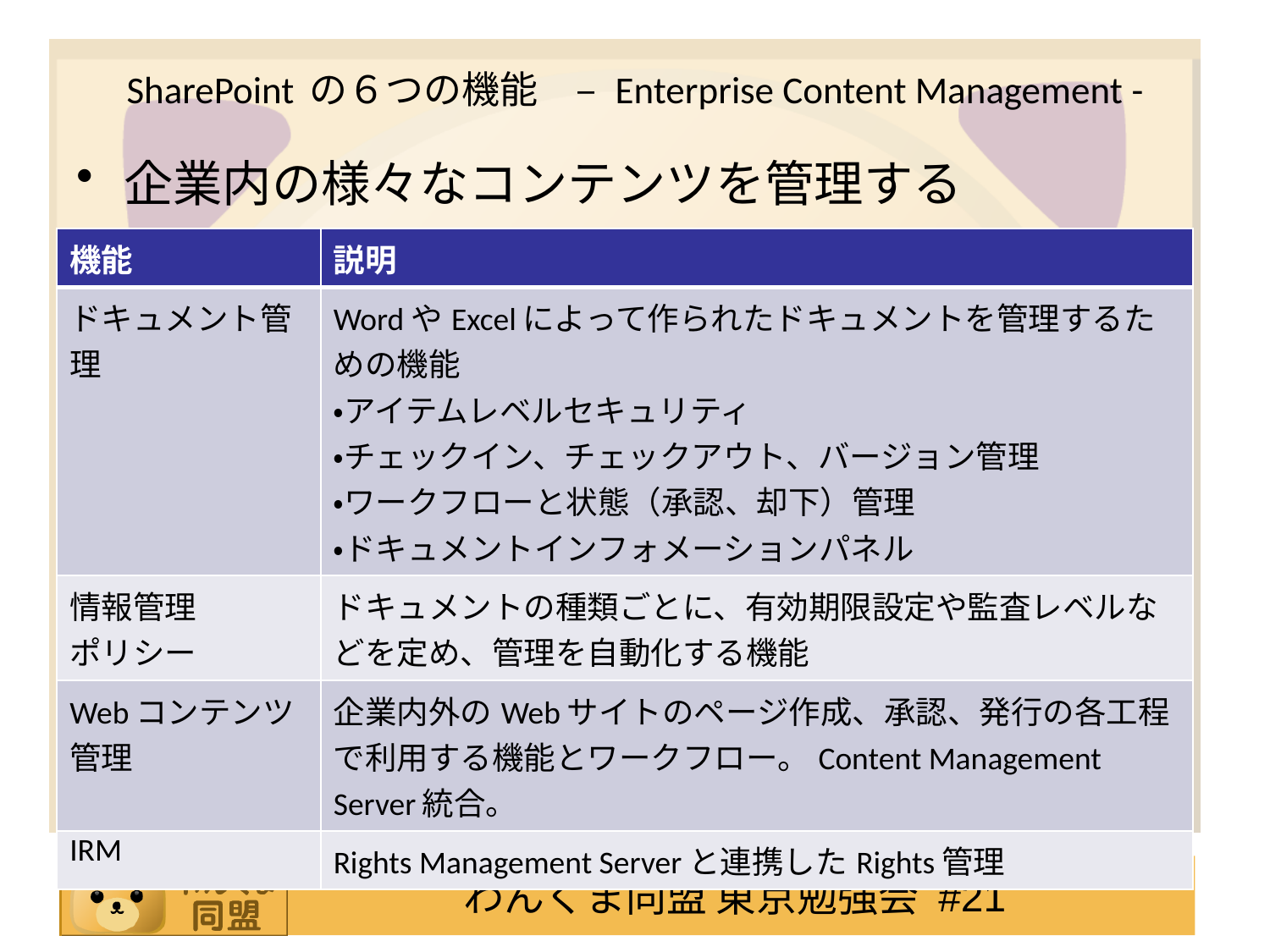

# SharePoint の６つの機能　– Enterprise Content Management -
企業内の様々なコンテンツを管理する

| 機能 | 説明 |
| --- | --- |
| ドキュメント管理 | WordやExcelによって作られたドキュメントを管理するための機能 ・アイテムレベルセキュリティ ・チェックイン、チェックアウト、バージョン管理 ・ワークフローと状態（承認、却下）管理 ・ドキュメントインフォメーションパネル |
| 情報管理 ポリシー | ドキュメントの種類ごとに、有効期限設定や監査レベルなどを定め、管理を自動化する機能 |
| Webコンテンツ 管理 | 企業内外のWebサイトのページ作成、承認、発行の各工程で利用する機能とワークフロー。Content Management Server統合。 |
| IRM | Rights Management Serverと連携したRights管理 |